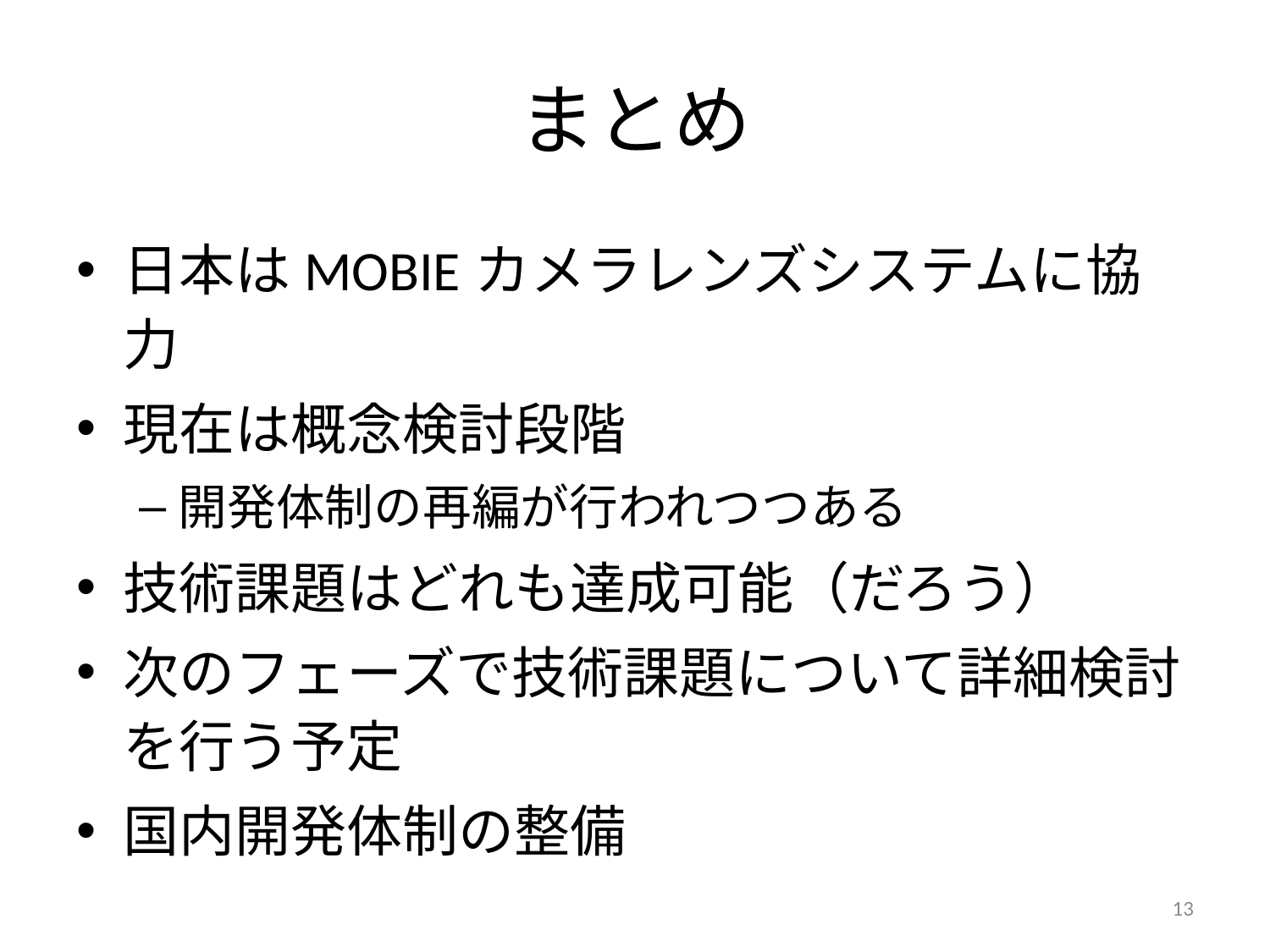

# まとめ
日本はMOBIEカメラレンズシステムに協力
現在は概念検討段階
開発体制の再編が行われつつある
技術課題はどれも達成可能（だろう）
次のフェーズで技術課題について詳細検討を行う予定
国内開発体制の整備
13